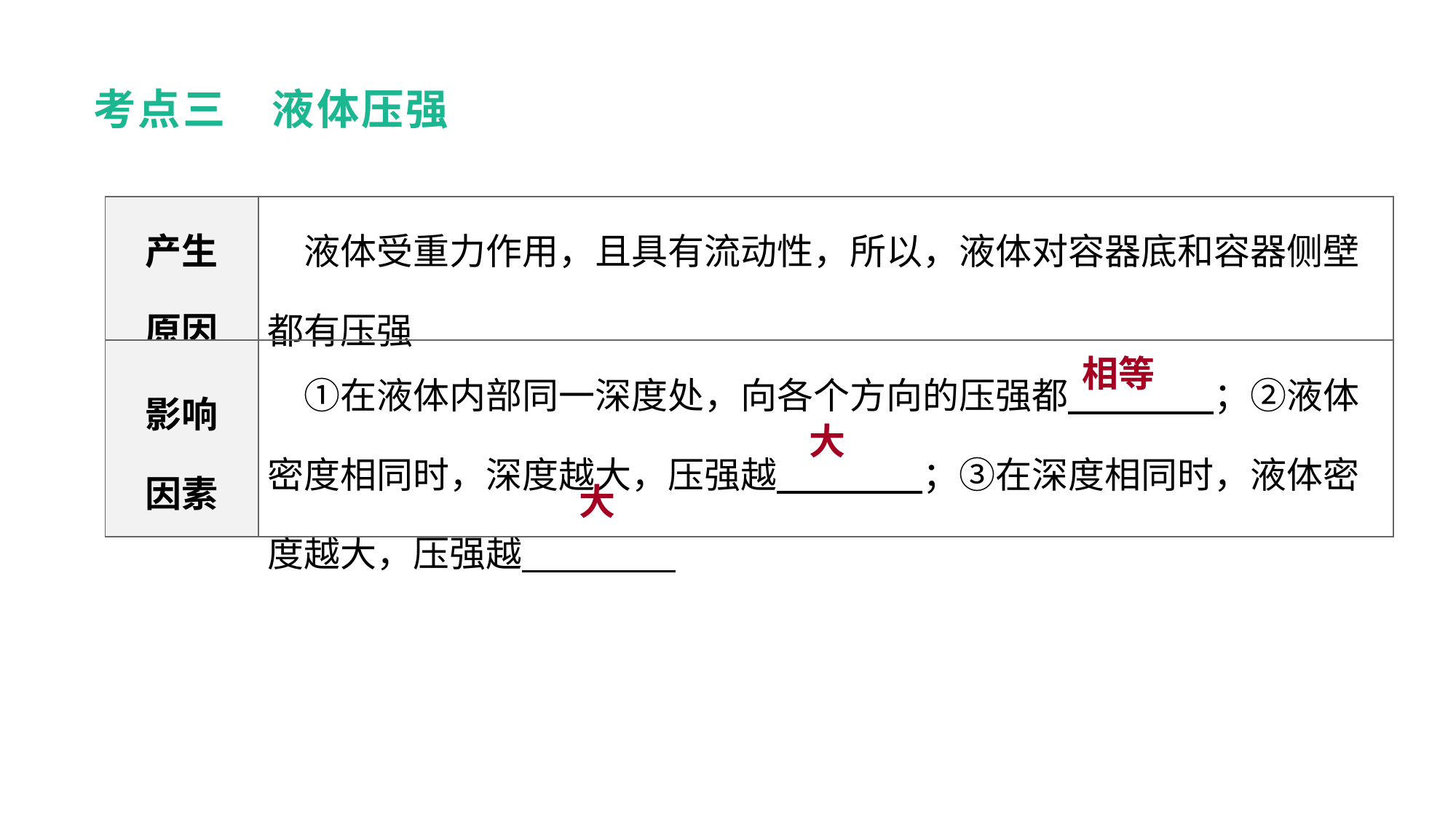

考点三　液体压强
| 产生 原因 | 液体受重力作用，且具有流动性，所以，液体对容器底和容器侧壁都有压强 |
| --- | --- |
| 影响 因素 | ①在液体内部同一深度处，向各个方向的压强都　　　　；②液体密度相同时，深度越大，压强越　　　　；③在深度相同时，液体密度越大，压强越 |
教材梳理 夯实基础
相等
大
大